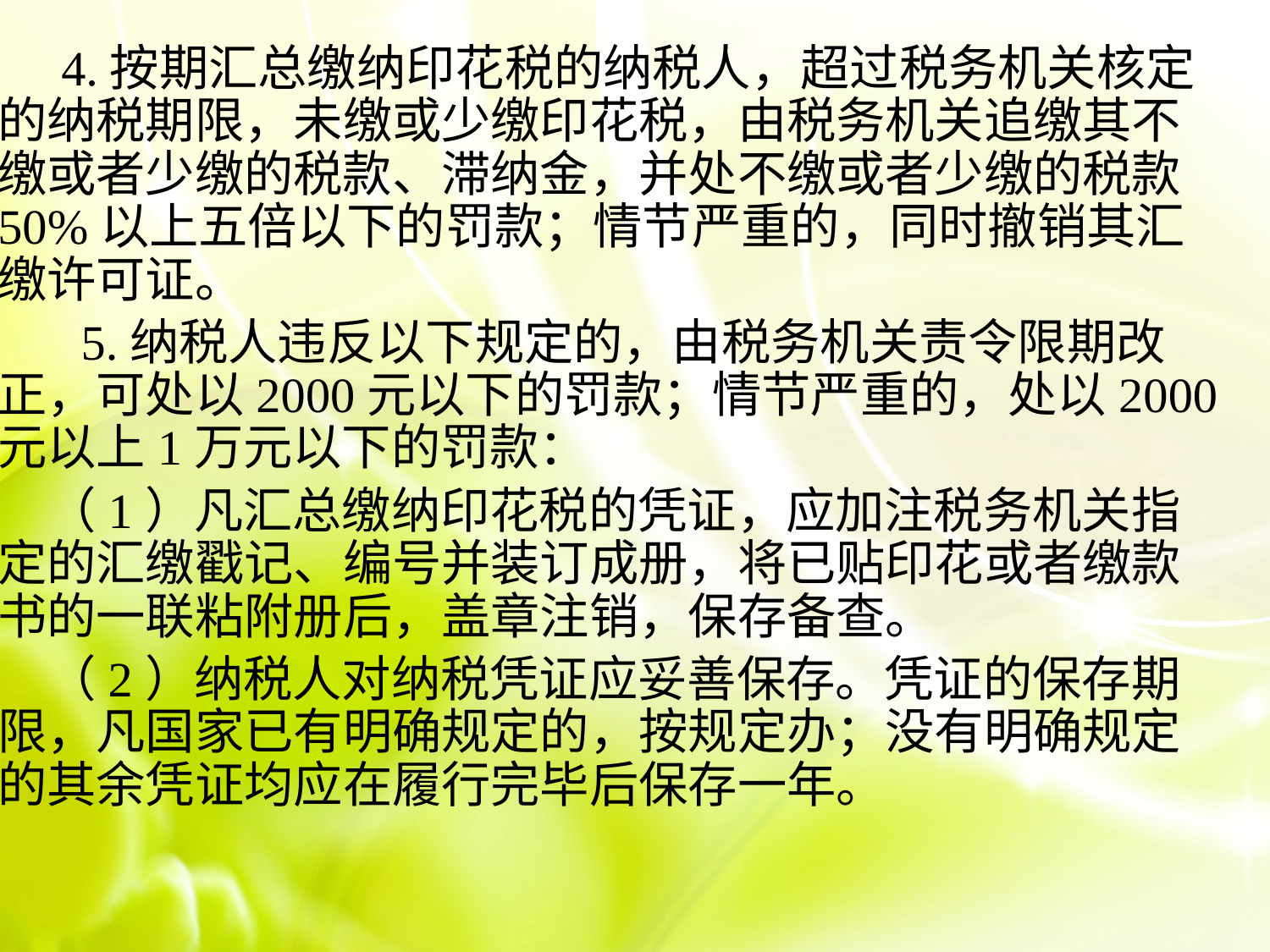

4.按期汇总缴纳印花税的纳税人，超过税务机关核定的纳税期限，未缴或少缴印花税，由税务机关追缴其不缴或者少缴的税款、滞纳金，并处不缴或者少缴的税款50%以上五倍以下的罚款；情节严重的，同时撤销其汇缴许可证。
　  5.纳税人违反以下规定的，由税务机关责令限期改正，可处以2000元以下的罚款；情节严重的，处以2000元以上1万元以下的罚款：
　（1）凡汇总缴纳印花税的凭证，应加注税务机关指定的汇缴戳记、编号并装订成册，将已贴印花或者缴款书的一联粘附册后，盖章注销，保存备查。
　（2）纳税人对纳税凭证应妥善保存。凭证的保存期限，凡国家已有明确规定的，按规定办；没有明确规定的其余凭证均应在履行完毕后保存一年。